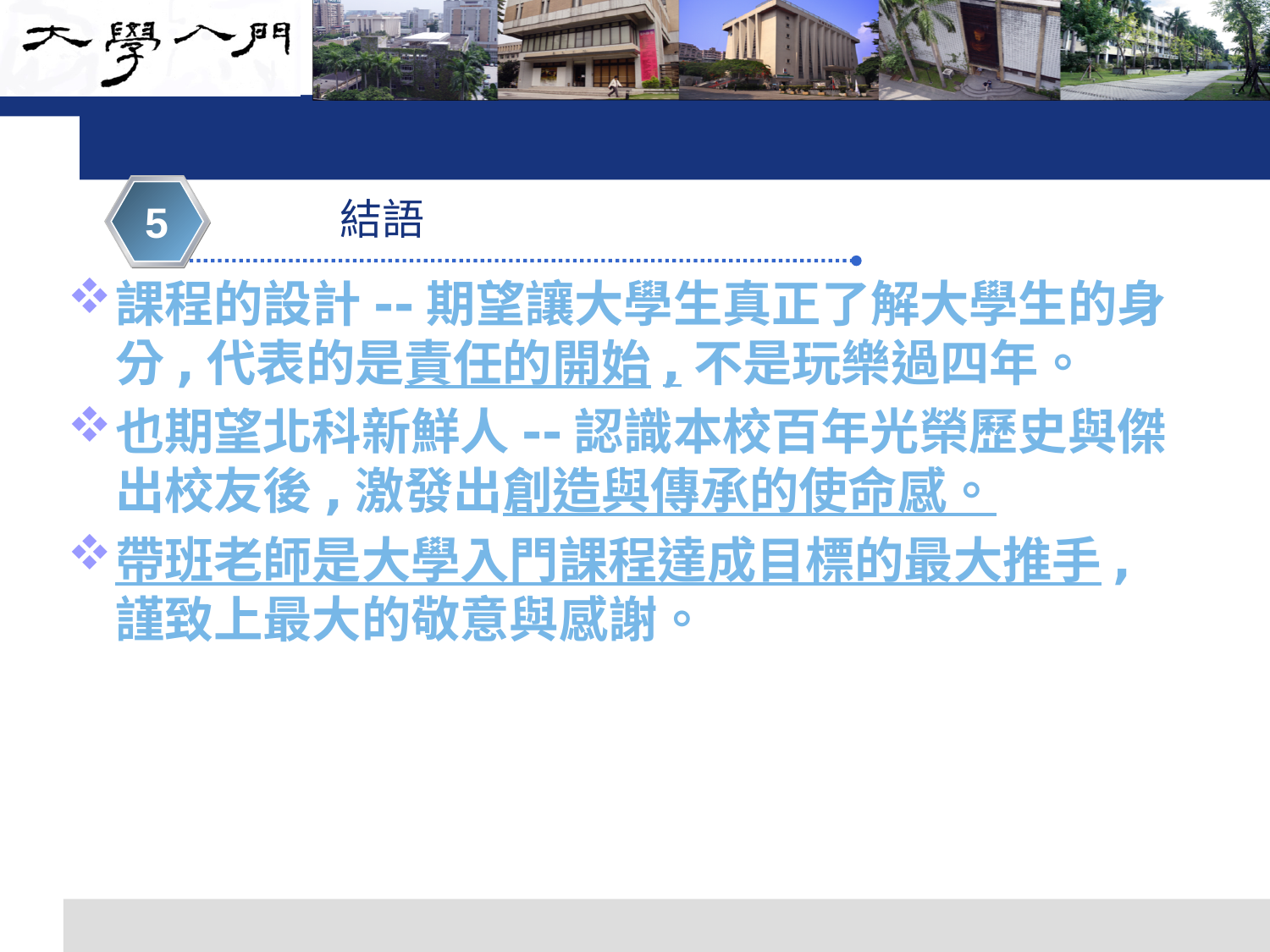

結語
5

#
課程的設計--期望讓大學生真正了解大學生的身分,代表的是責任的開始,不是玩樂過四年。
也期望北科新鮮人--認識本校百年光榮歷史與傑出校友後,激發出創造與傳承的使命感。
帶班老師是大學入門課程達成目標的最大推手,謹致上最大的敬意與感謝。